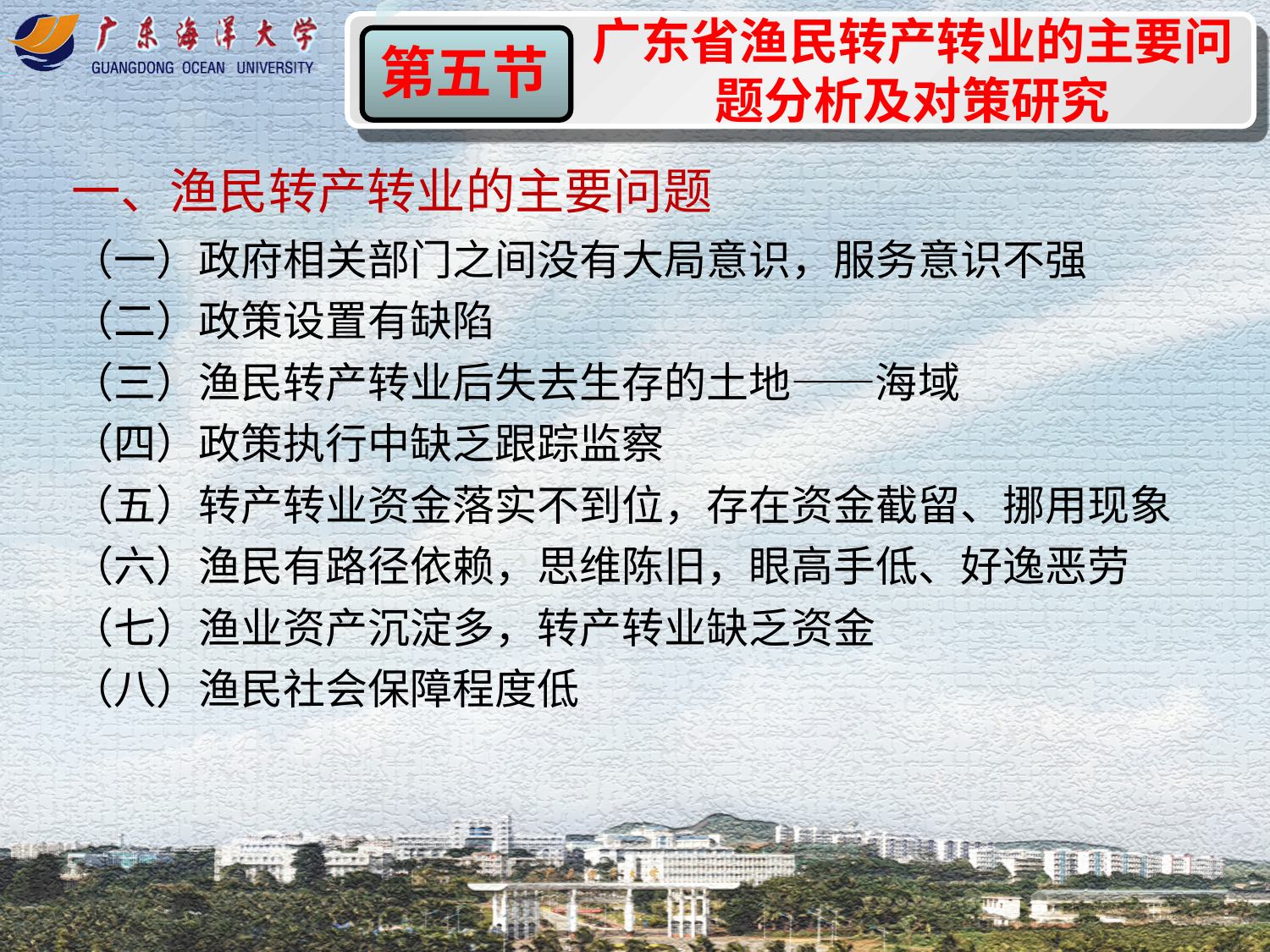

广东省渔民转产转业的主要问题分析及对策研究

第五节
一、渔民转产转业的主要问题
（一）政府相关部门之间没有大局意识，服务意识不强
（二）政策设置有缺陷
（三）渔民转产转业后失去生存的土地——海域
（四）政策执行中缺乏跟踪监察
（五）转产转业资金落实不到位，存在资金截留、挪用现象
（六）渔民有路径依赖，思维陈旧，眼高手低、好逸恶劳
（七）渔业资产沉淀多，转产转业缺乏资金
（八）渔民社会保障程度低